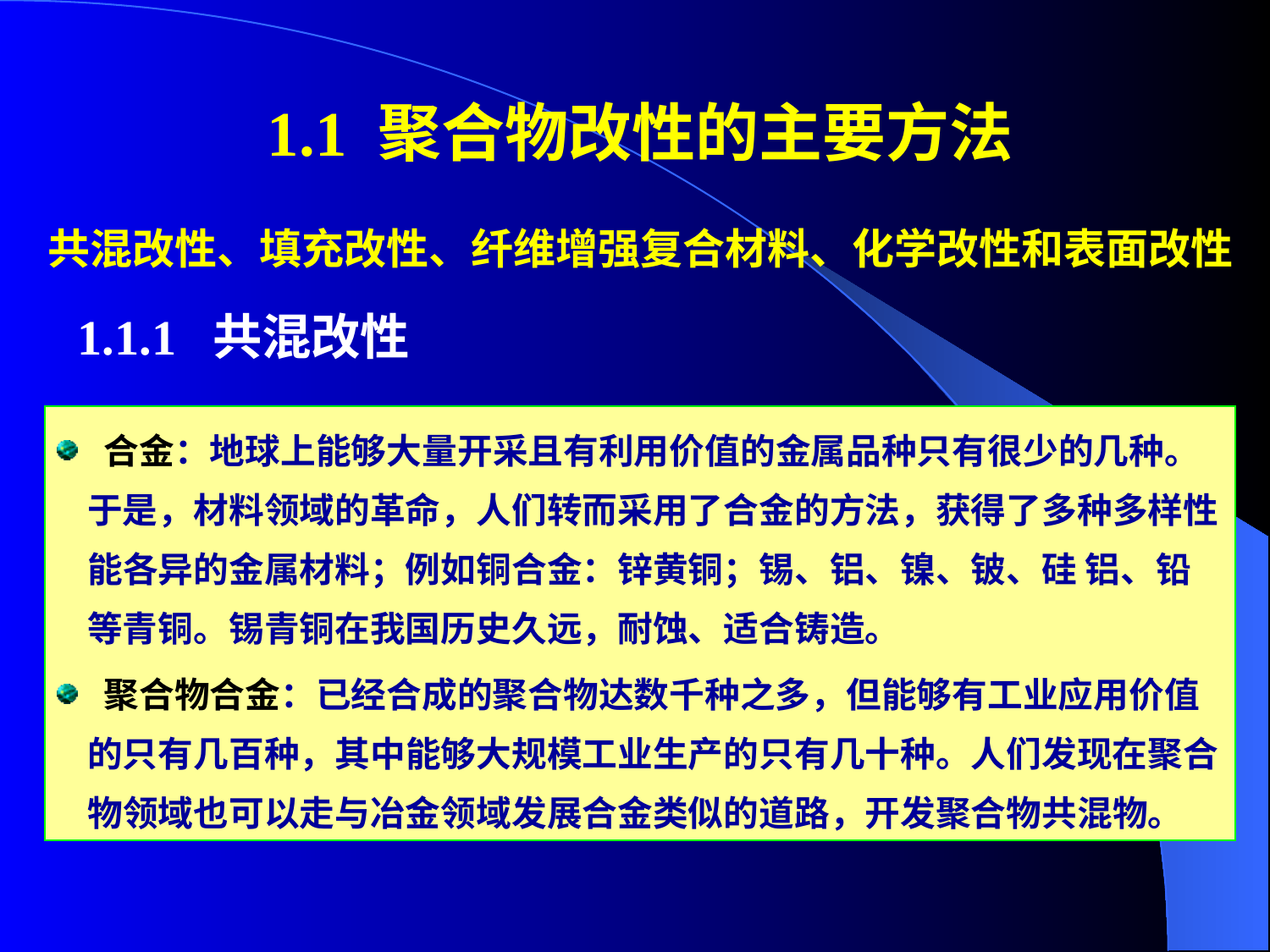

1.1 聚合物改性的主要方法

共混改性、填充改性、纤维增强复合材料、化学改性和表面改性
1.1.1  共混改性
 合金：地球上能够大量开采且有利用价值的金属品种只有很少的几种。于是，材料领域的革命，人们转而采用了合金的方法，获得了多种多样性能各异的金属材料；例如铜合金：锌黄铜；锡、铝、镍、铍、硅 铝、铅等青铜。锡青铜在我国历史久远，耐蚀、适合铸造。
 聚合物合金：已经合成的聚合物达数千种之多，但能够有工业应用价值的只有几百种，其中能够大规模工业生产的只有几十种。人们发现在聚合物领域也可以走与冶金领域发展合金类似的道路，开发聚合物共混物。